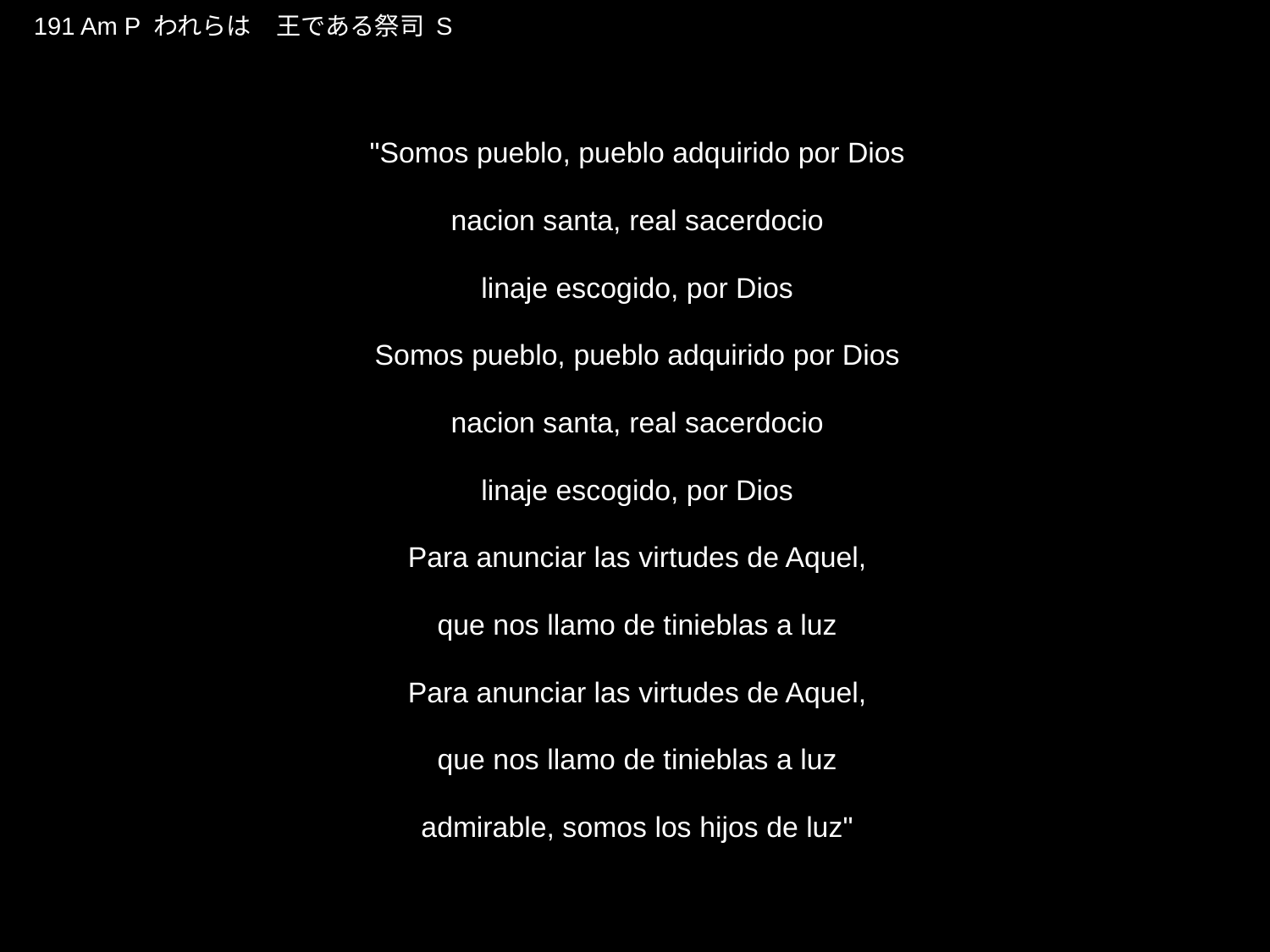

われらはおうであるさいし
★P
191 Am P われらは　王である祭司 S
★４
"Somos pueblo, pueblo adquirido por Dios
nacion santa, real sacerdocio
linaje escogido, por Dios
Somos pueblo, pueblo adquirido por Dios
nacion santa, real sacerdocio
linaje escogido, por Dios
Para anunciar las virtudes de Aquel,
que nos llamo de tinieblas a luz
Para anunciar las virtudes de Aquel,
que nos llamo de tinieblas a luz
admirable, somos los hijos de luz"